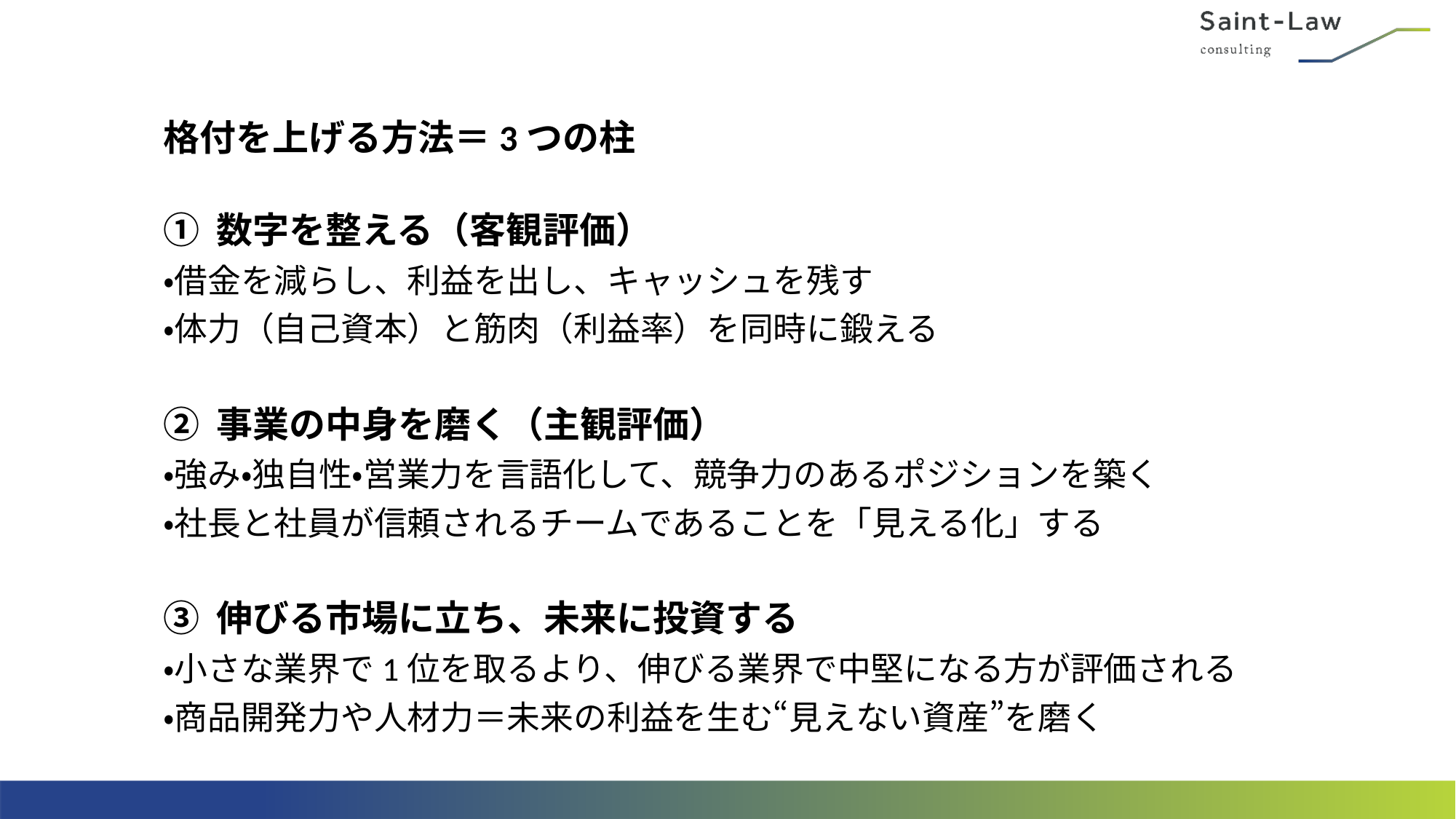

格付を上げる方法＝3つの柱

① 数字を整える（客観評価）
・借金を減らし、利益を出し、キャッシュを残す
・体力（自己資本）と筋肉（利益率）を同時に鍛える

② 事業の中身を磨く（主観評価）
・強み・独自性・営業力を言語化して、競争力のあるポジションを築く
・社長と社員が信頼されるチームであることを「見える化」する

③ 伸びる市場に立ち、未来に投資する
・小さな業界で1位を取るより、伸びる業界で中堅になる方が評価される
・商品開発力や人材力＝未来の利益を生む“見えない資産”を磨く